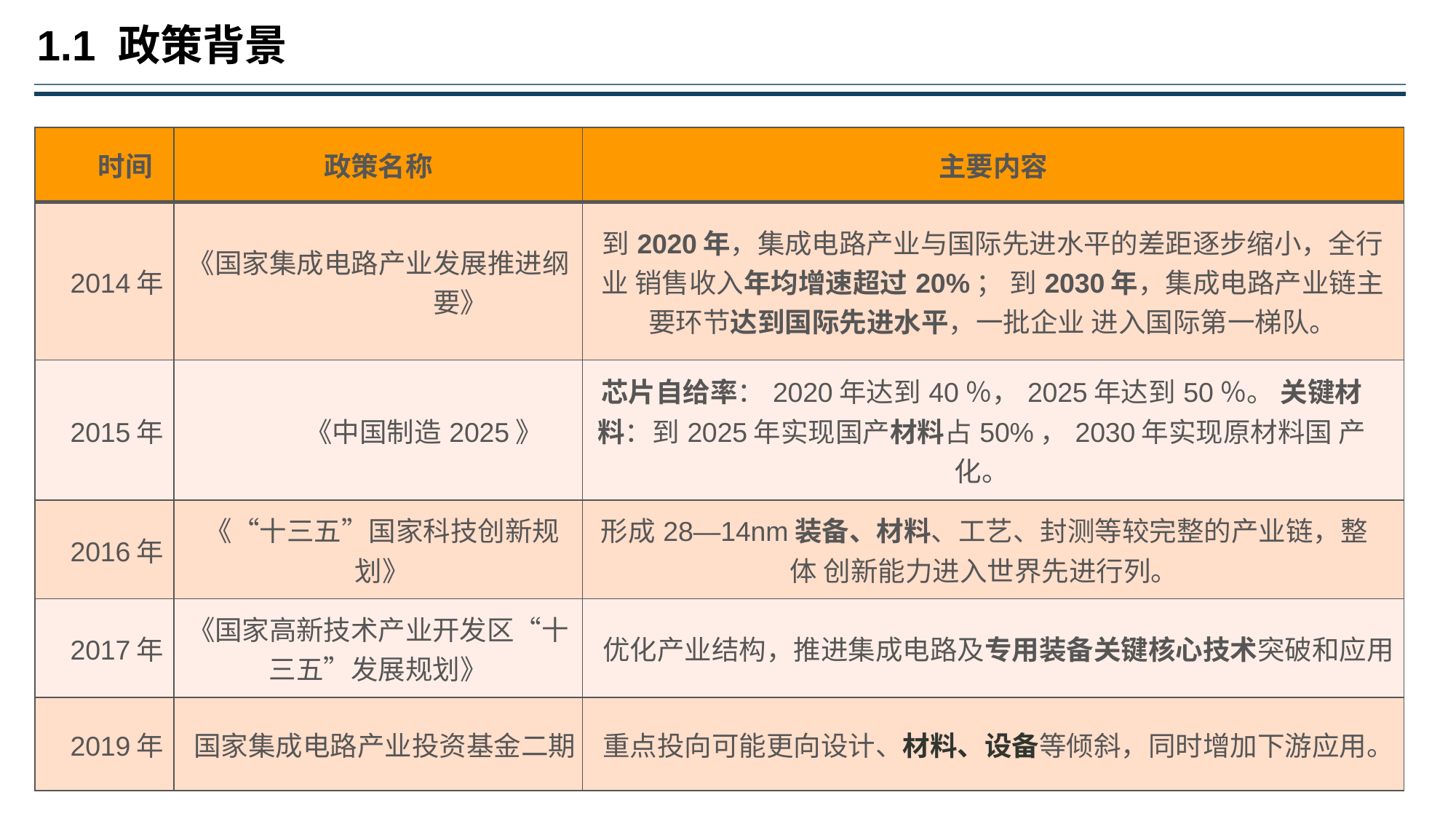

1.1 政策背景
| 时间 | 政策名称 | 主要内容 |
| --- | --- | --- |
| 2014年 | 《国家集成电路产业发展推进纲 要》 | 到2020年，集成电路产业与国际先进水平的差距逐步缩小，全行业 销售收入年均增速超过20%； 到2030年，集成电路产业链主要环节达到国际先进水平，一批企业 进入国际第一梯队。 |
| 2015年 | 《中国制造2025》 | 芯片自给率：2020年达到40％，2025年达到50％。 关键材料：到2025年实现国产材料占50%，2030年实现原材料国 产化。 |
| 2016年 | 《“十三五”国家科技创新规划》 | 形成28—14nm装备、材料、工艺、封测等较完整的产业链，整体 创新能力进入世界先进行列。 |
| 2017年 | 《国家高新技术产业开发区“十 三五”发展规划》 | 优化产业结构，推进集成电路及专用装备关键核心技术突破和应用 |
| 2019年 | 国家集成电路产业投资基金二期 | 重点投向可能更向设计、材料、设备等倾斜，同时增加下游应用。 |
。